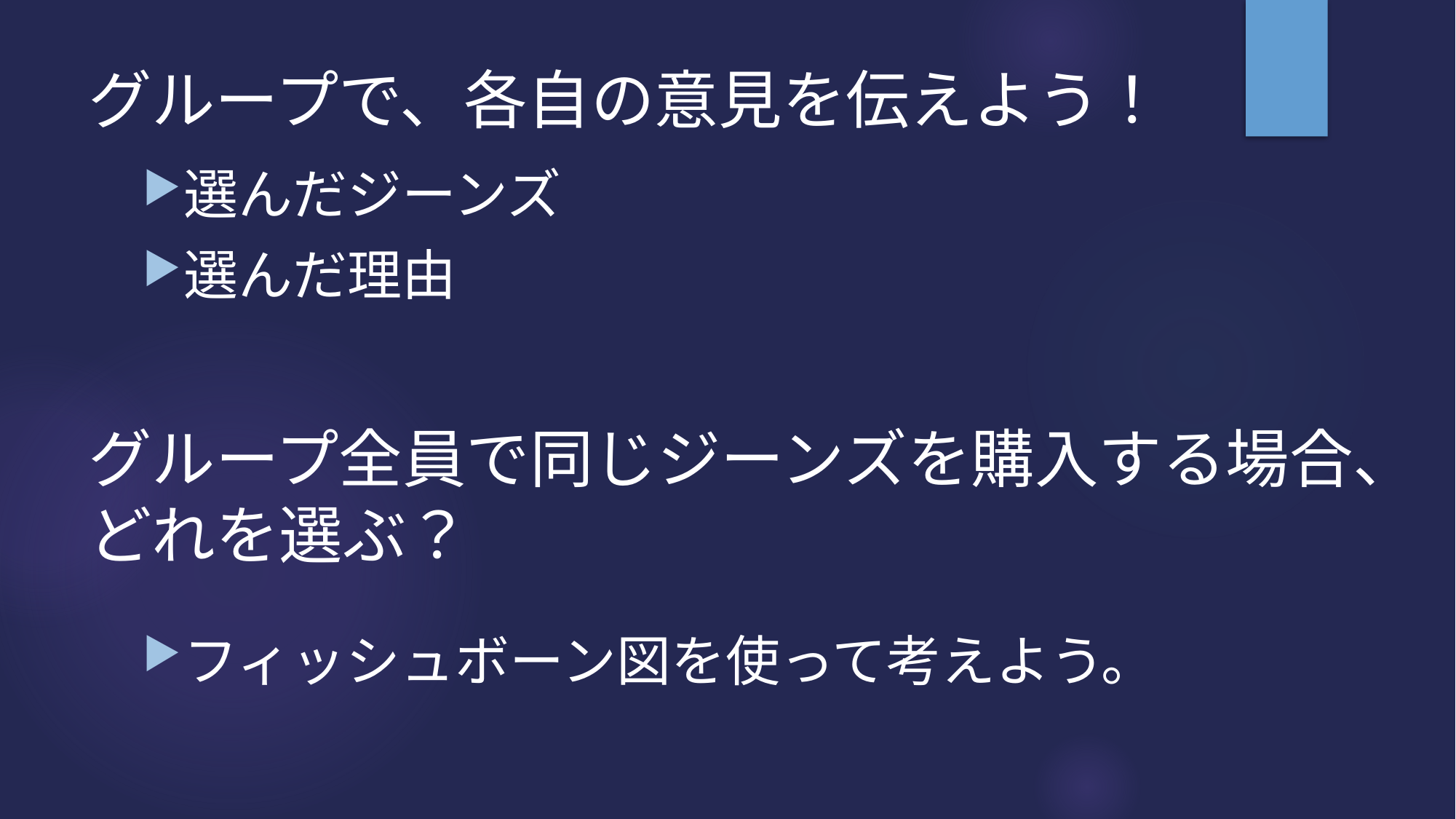

# グループで、各自の意見を伝えよう！
選んだジーンズ
選んだ理由
グループ全員で同じジーンズを購入する場合、どれを選ぶ？
フィッシュボーン図を使って考えよう。